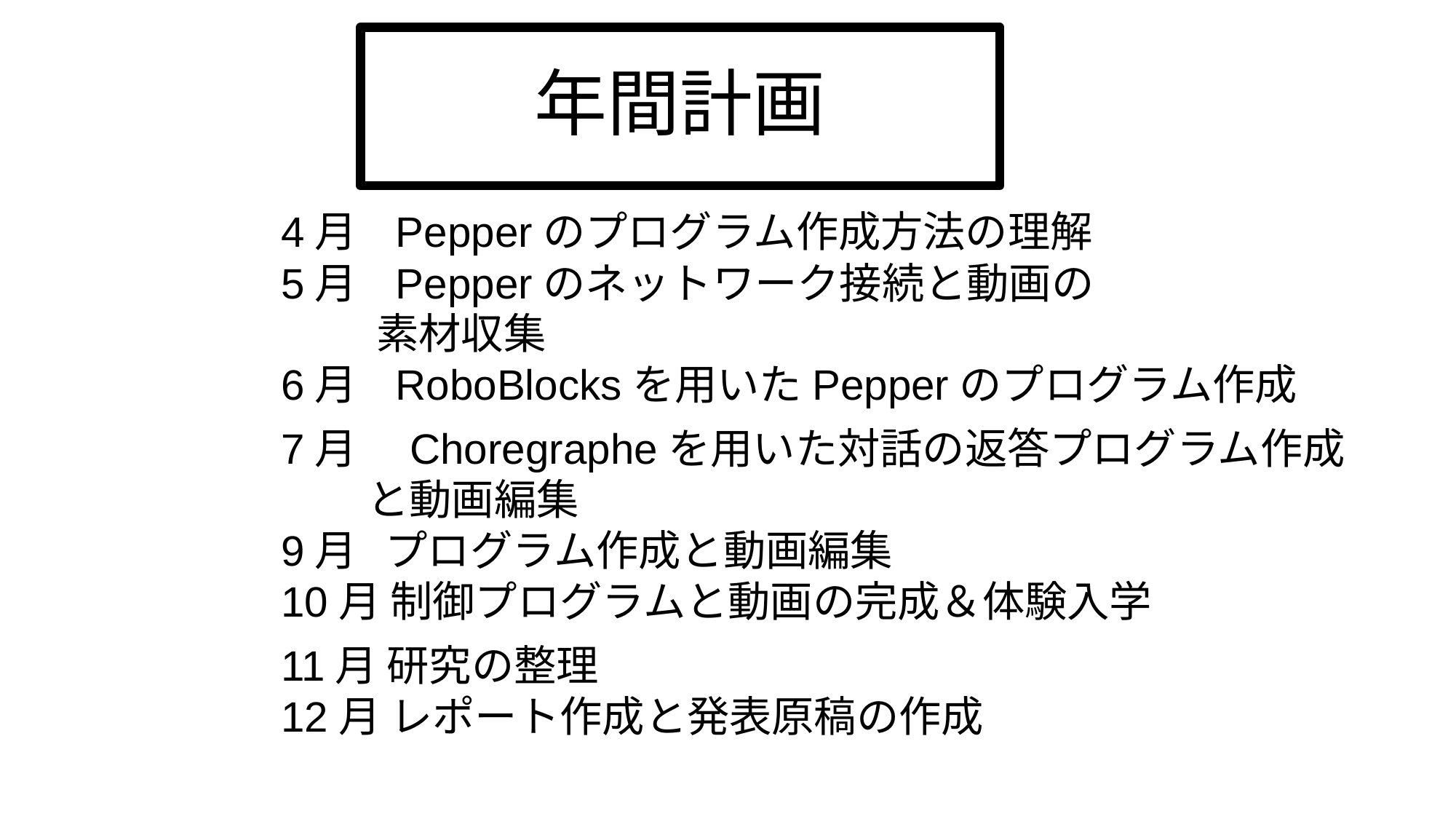

# 年間計画
4月   Pepperのプログラム作成方法の理解
5月   Pepperのネットワーク接続と動画の
         素材収集
6月   RoboBlocksを用いたPepperのプログラム作成
7月　Choregrapheを用いた対話の返答プログラム作成
        と動画編集
9月   プログラム作成と動画編集
10月 制御プログラムと動画の完成＆体験入学
11月 研究の整理
12月 レポート作成と発表原稿の作成